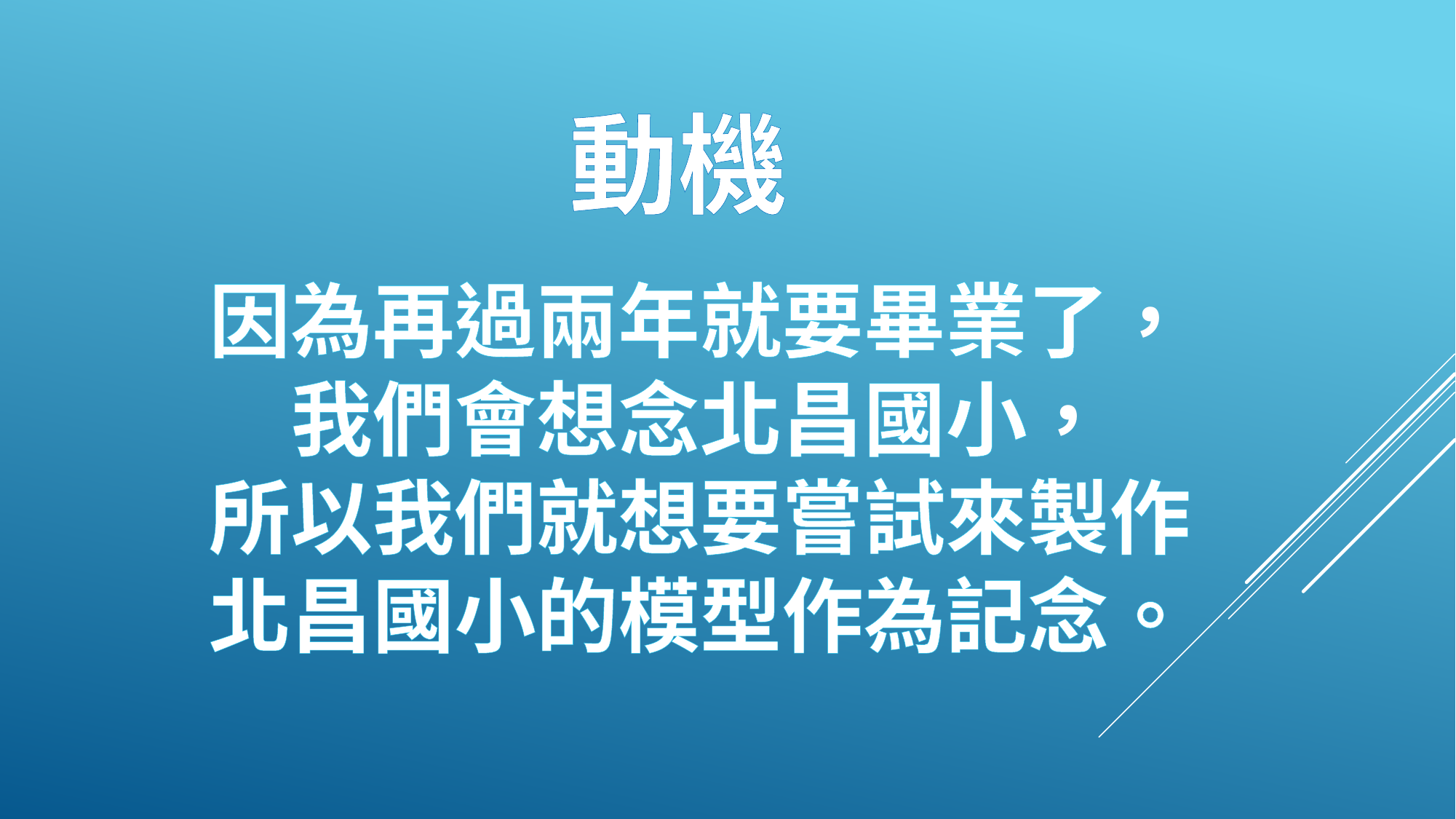

# 動機
因為再過兩年就要畢業了，
我們會想念北昌國小，
所以我們就想要嘗試來製作
北昌國小的模型作為記念。